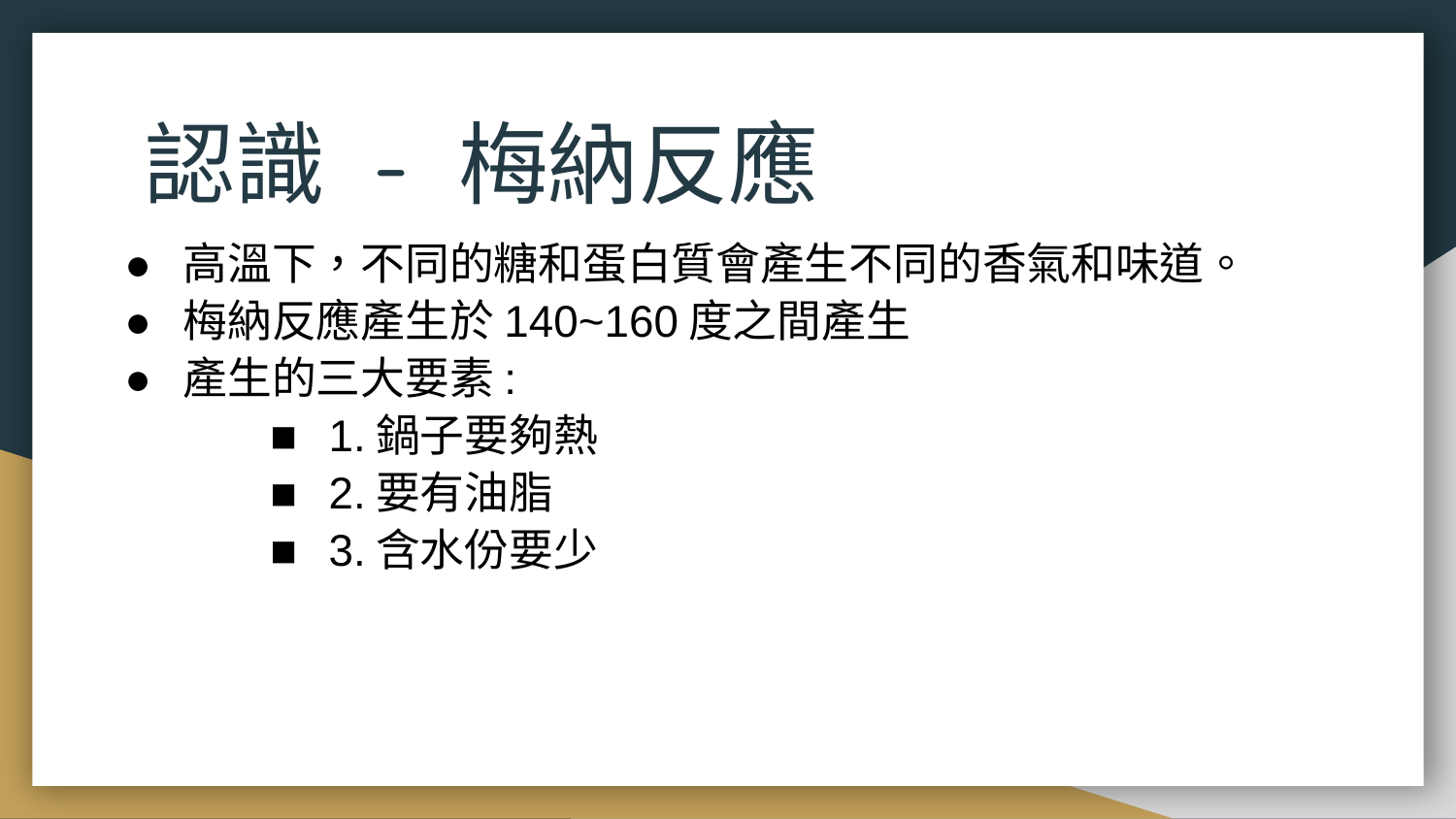

# 認識 - 梅納反應
高溫下，不同的糖和蛋白質會產生不同的香氣和味道。
梅納反應產生於140~160度之間產生
產生的三大要素:
1.鍋子要夠熱
2.要有油脂
3.含水份要少